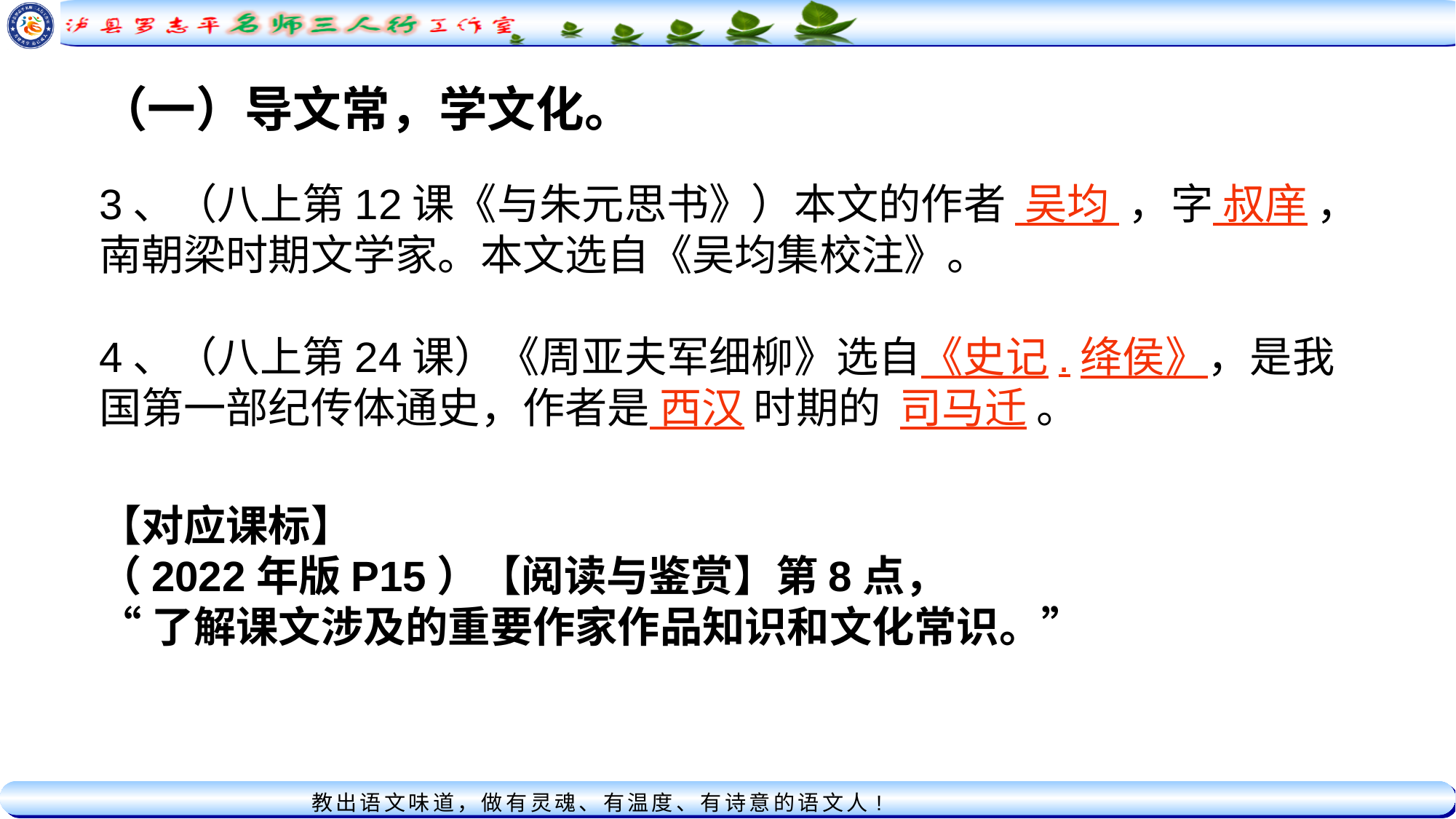

（一）导文常，学文化。

3、（八上第12课《与朱元思书》）本文的作者  吴均  ，字 叔庠 ，
南朝梁时期文学家。本文选自《吴均集校注》。

4、（八上第24课）《周亚夫军细柳》选自《史记.绛侯》，是我国第一部纪传体通史，作者是 西汉 时期的  司马迁 。
【对应课标】
（2022年版P15）【阅读与鉴赏】第8点，
“了解课文涉及的重要作家作品知识和文化常识。”